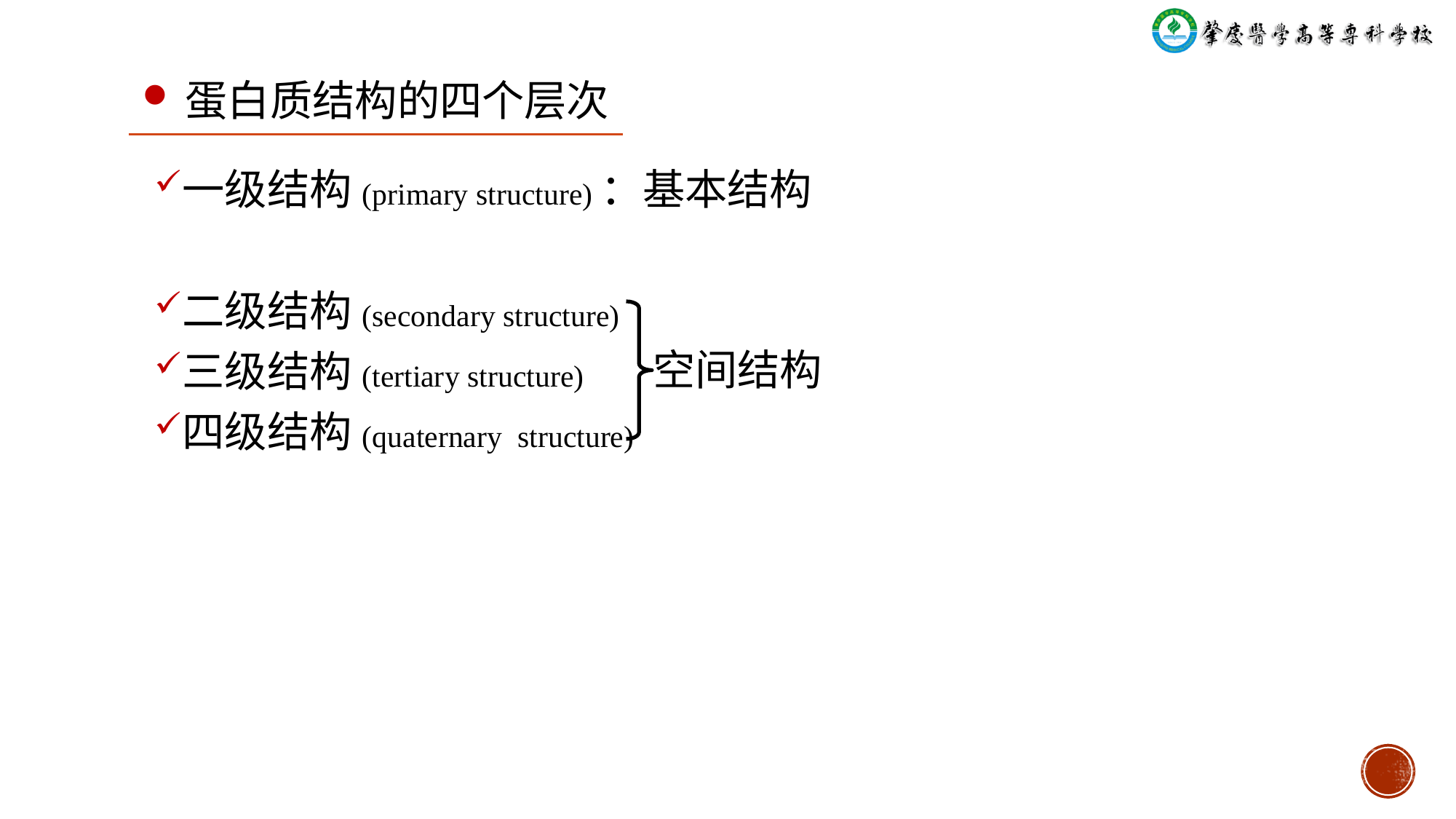

蛋白质结构的四个层次
一级结构(primary structure)：基本结构

二级结构(secondary structure)
三级结构(tertiary structure)
四级结构(quaternary  structure)

空间结构